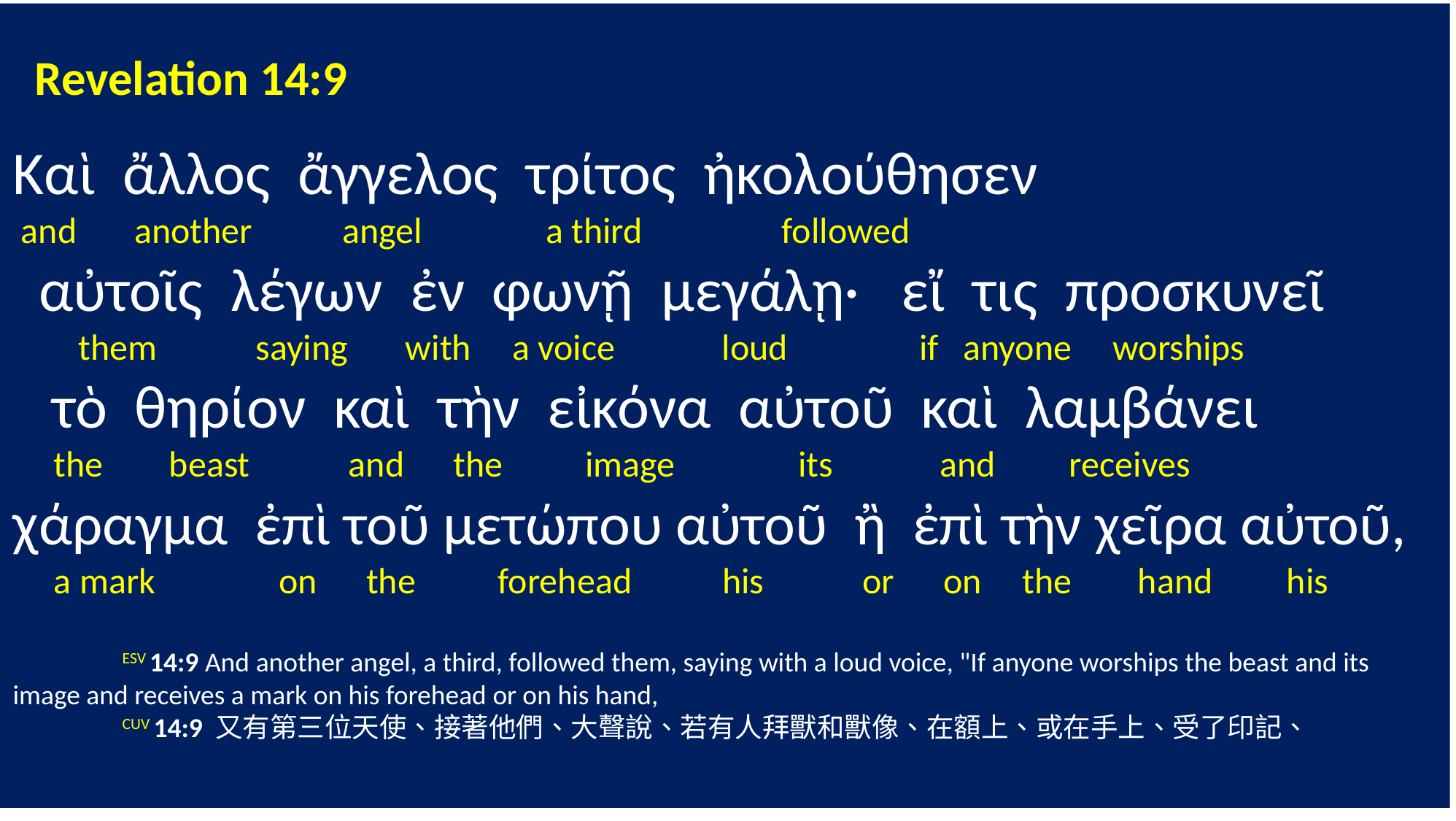

Revelation 14:9

Καὶ  ἄλλος  ἄγγελος  τρίτος  ἠκολούθησεν
 and       another           angel               a third                 followed
  αὐτοῖς  λέγων  ἐν  φωνῇ  μεγάλῃ·   εἴ  τις  προσκυνεῖ
        them            saying       with     a voice             loud                if   anyone     worships
   τὸ  θηρίον  καὶ  τὴν  εἰκόνα  αὐτοῦ  καὶ  λαμβάνει
     the        beast            and      the          image               its             and         receives
χάραγμα  ἐπὶ τοῦ μετώπου αὐτοῦ  ἢ  ἐπὶ τὴν χεῖρα αὐτοῦ,
     a mark               on      the          forehead           his            or      on     the        hand         his

	ESV 14:9 And another angel, a third, followed them, saying with a loud voice, "If anyone worships the beast and its image and receives a mark on his forehead or on his hand,
	CUV 14:9 又有第三位天使、接著他們、大聲說、若有人拜獸和獸像、在額上、或在手上、受了印記、